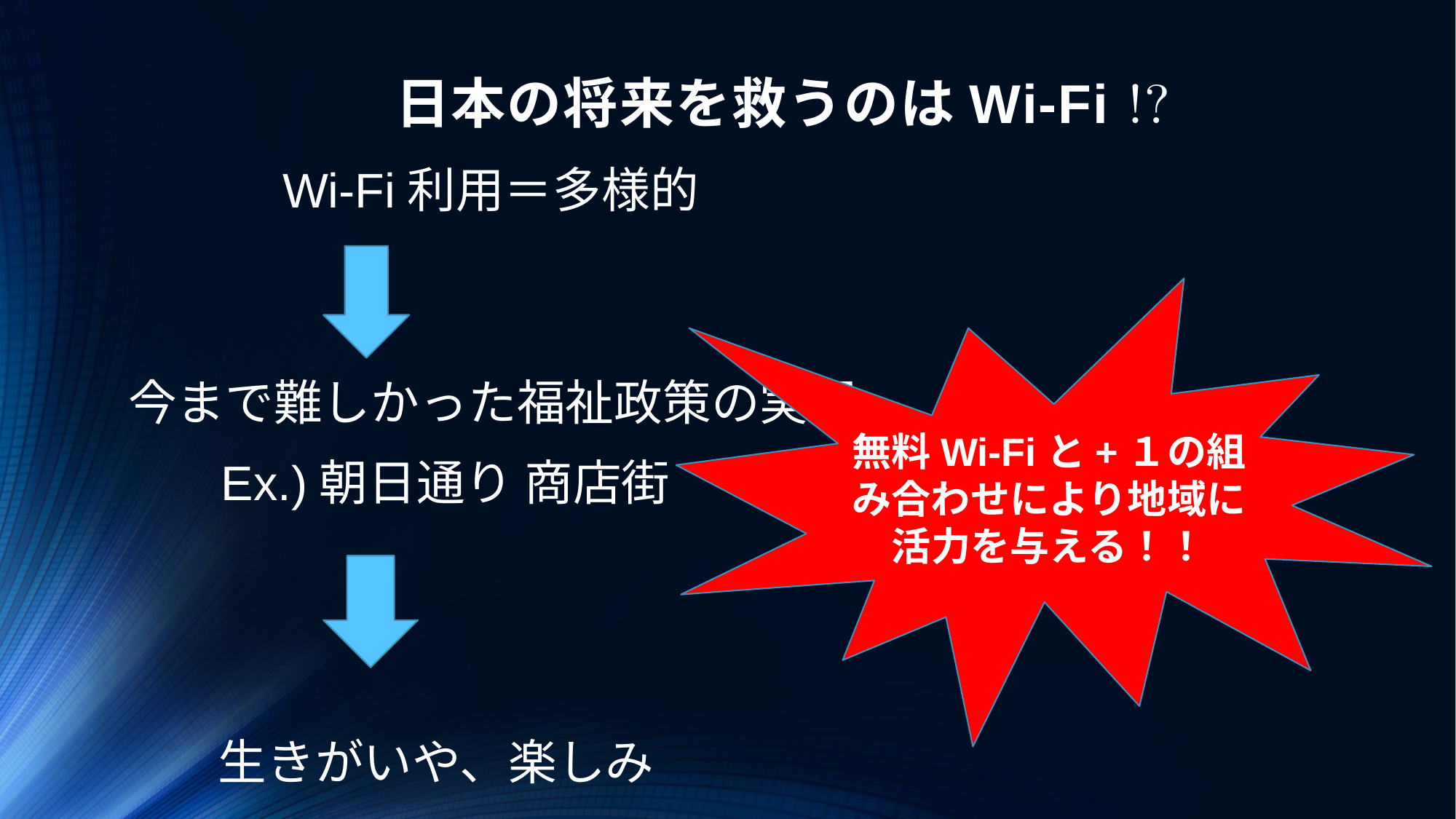

# 日本の将来を救うのはWi-Fi ⁉
　　　　Wi-Fi利用＝多様的

今まで難しかった福祉政策の実現
　   Ex.)朝日通り 商店街

    　生きがいや、楽しみ

無料Wi-Fiと+１の組み合わせにより地域に活力を与える！！